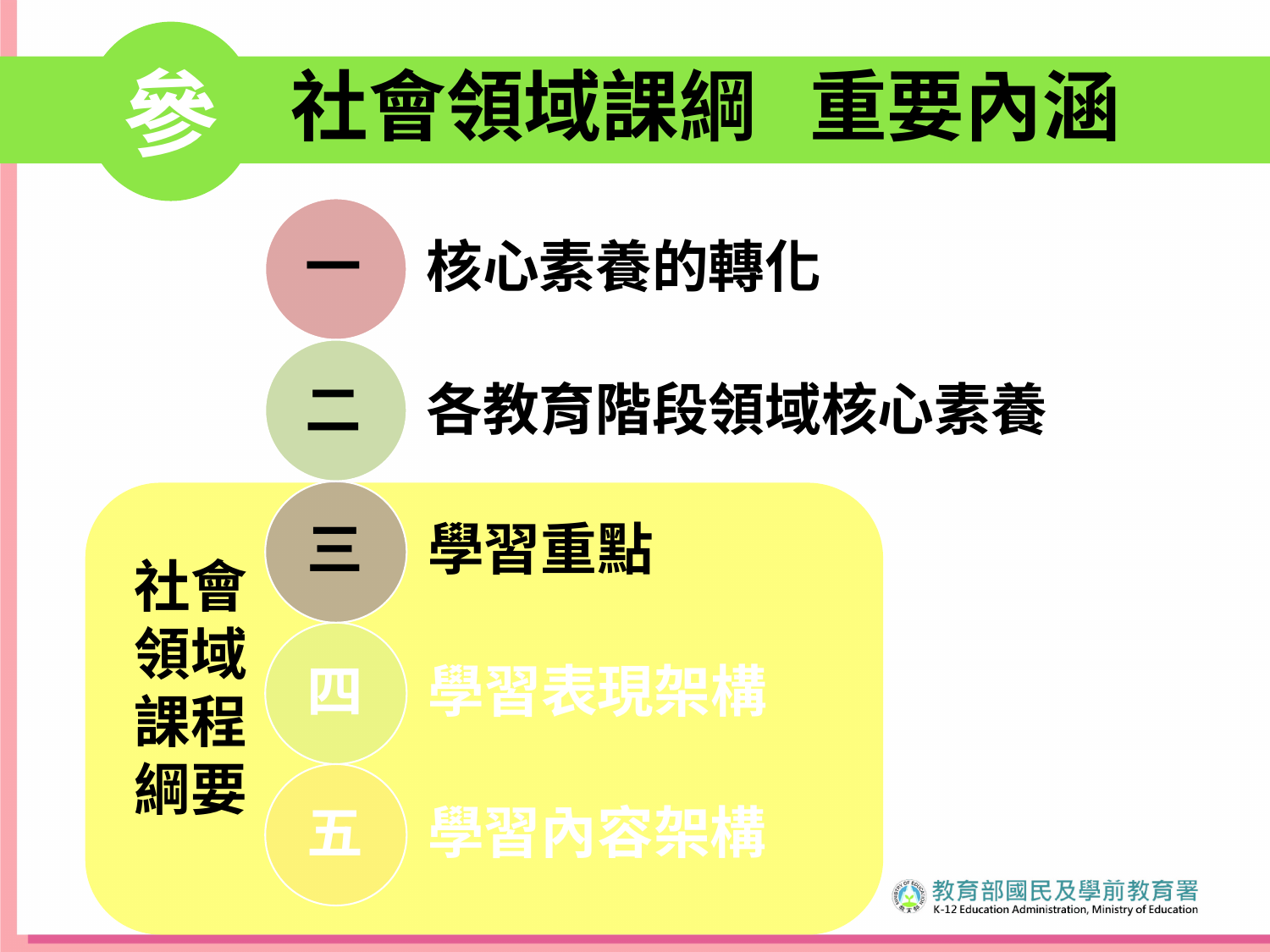

參
# 社會領域課綱   重要內涵
一     核心素養的轉化
二     各教育階段領域核心素養
三     學習重點
四     學習表現架構
五     學習內容架構

社會
領域
課程
綱要